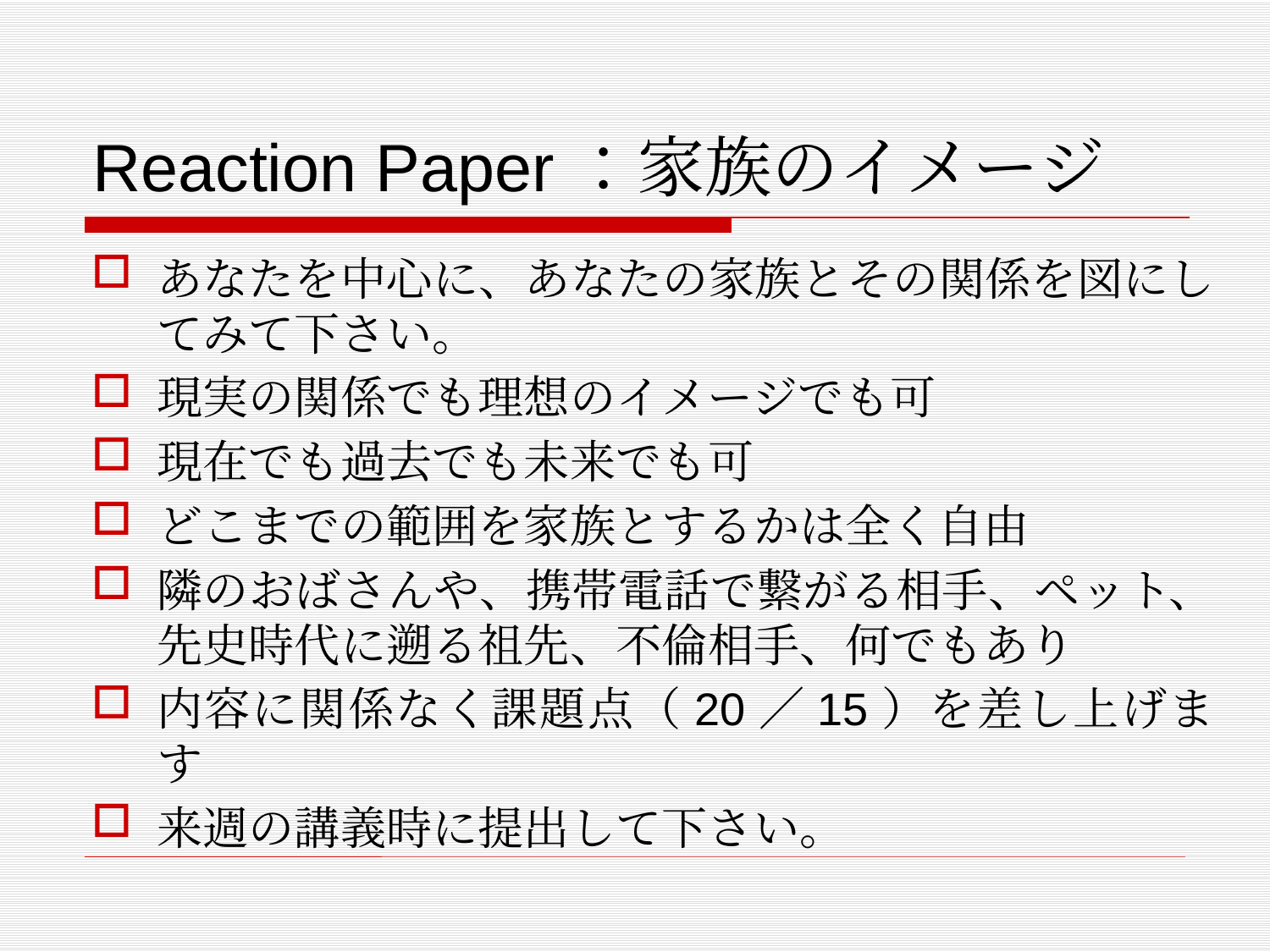

# Reaction Paper：家族のイメージ
あなたを中心に、あなたの家族とその関係を図にしてみて下さい。
現実の関係でも理想のイメージでも可
現在でも過去でも未来でも可
どこまでの範囲を家族とするかは全く自由
隣のおばさんや、携帯電話で繋がる相手、ペット、先史時代に遡る祖先、不倫相手、何でもあり
内容に関係なく課題点（20／15）を差し上げます
来週の講義時に提出して下さい。